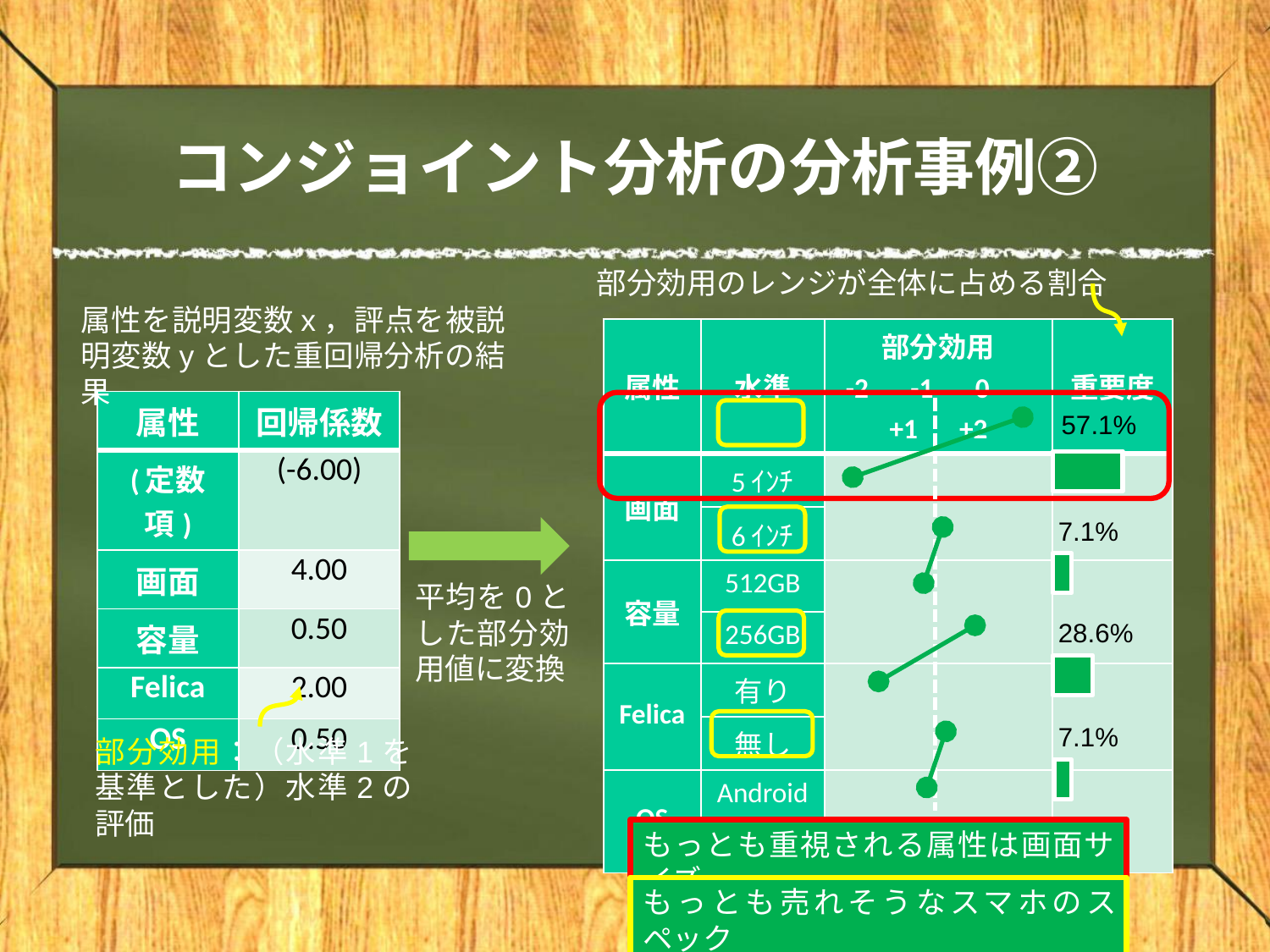

# コンジョイント分析の分析事例②
部分効用のレンジが全体に占める割合
属性を説明変数x，評点を被説明変数yとした重回帰分析の結果
| 属性 | 水準 | 部分効用 -2　-1　0　+1　+2 | 重要度 |
| --- | --- | --- | --- |
| 画面 | 5ｲﾝﾁ |  |  |
|  | 6ｲﾝﾁ |  |  |
| 容量 | 512GB |  |  |
|  | 256GB |  |  |
| Felica | 有り |  |  |
|  | 無し |  |  |
| OS | Android |  |  |
|  | iOS |  |  |
| 属性 | 回帰係数 |
| --- | --- |
| (定数項) | (-6.00) |
| 画面 | 4.00 |
| 容量 | 0.50 |
| Felica | 2.00 |
| OS | 0.50 |

57.1%

7.1%

平均を0とした部分効用値に変換

28.6%

7.1%
部分効用：（水準1を基準とした）水準2の評価

もっとも重視される属性は画面サイズ
もっとも売れそうなスマホのスペック